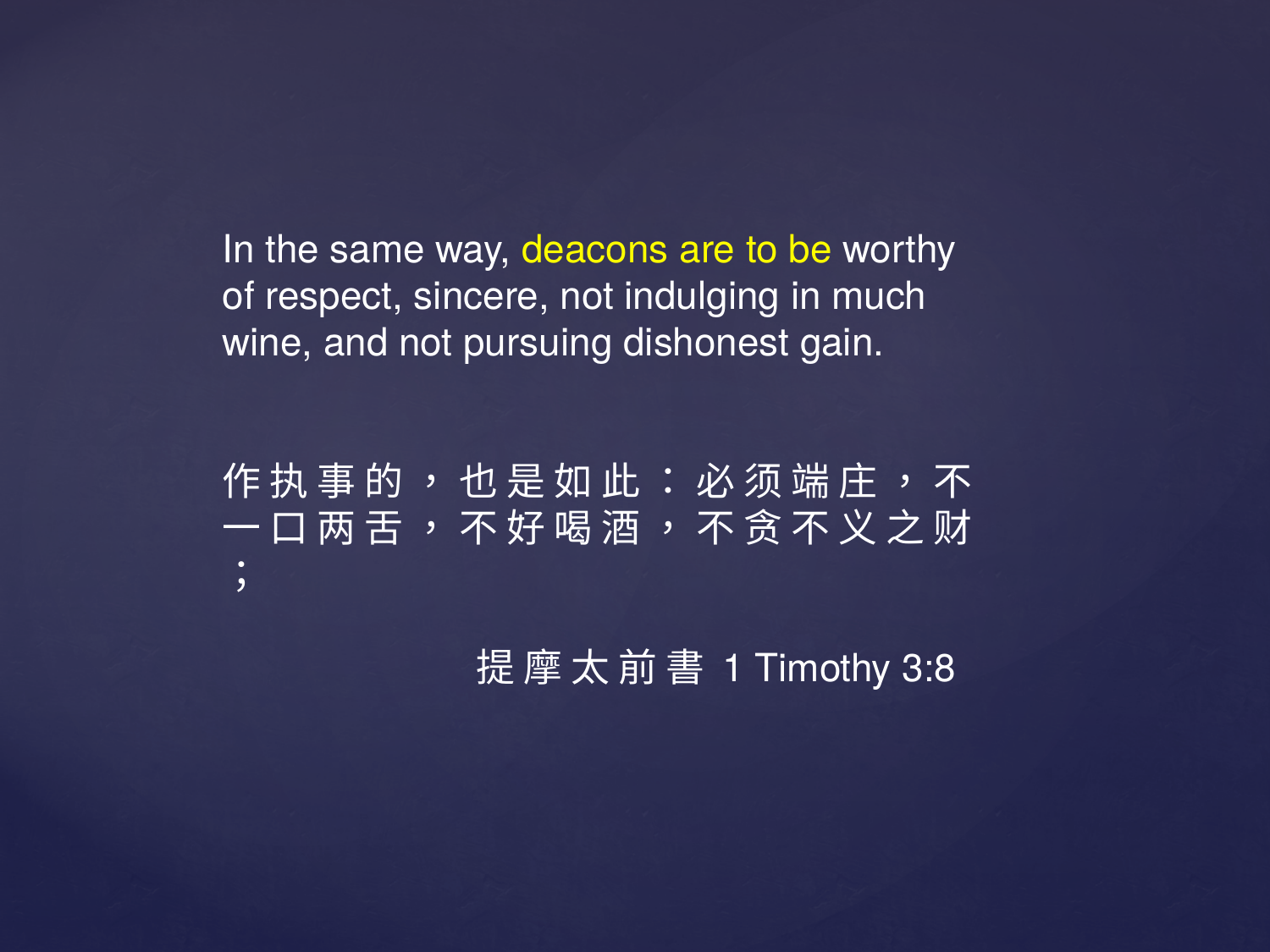

In the same way, deacons are to be worthy of respect, sincere, not indulging in much wine, and not pursuing dishonest gain.

作 执 事 的 ， 也 是 如 此 ： 必 须 端 庄 ， 不 一 口 两 舌 ， 不 好 喝 酒 ， 不 贪 不 义 之 财 ；

		提 摩 太 前 書 1 Timothy 3:8